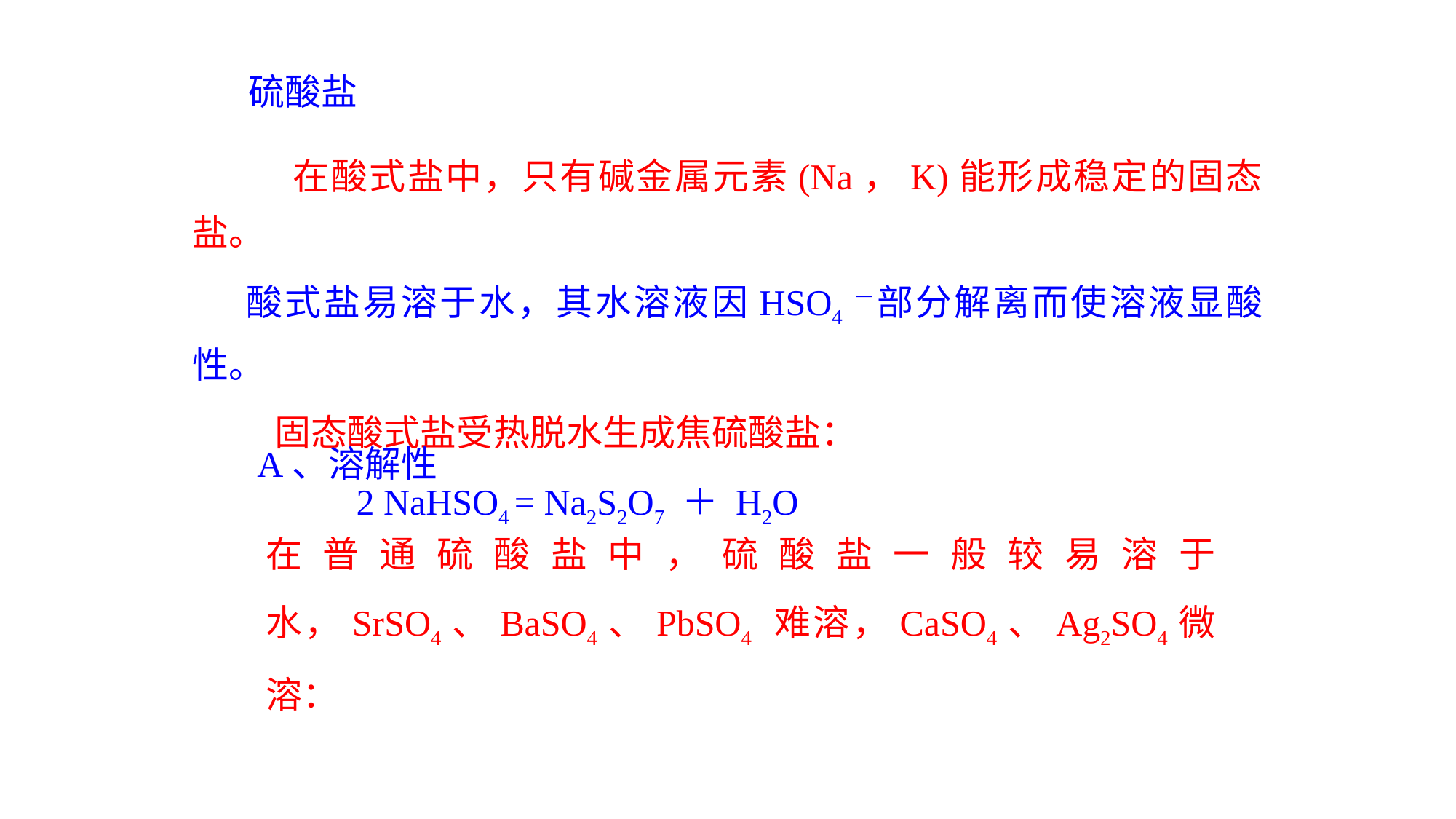

硫酸盐
         在酸式盐中，只有碱金属元素(Na，K)能形成稳定的固态盐。
    酸式盐易溶于水，其水溶液因HSO4－部分解离而使溶液显酸性。
         固态酸式盐受热脱水生成焦硫酸盐：
                  2 NaHSO4 = Na2S2O7 ＋ H2O

A、溶解性
在普通硫酸盐中，硫酸盐一般较易溶于水，SrSO4、BaSO4、PbSO4 难溶，CaSO4、Ag2SO4微溶：